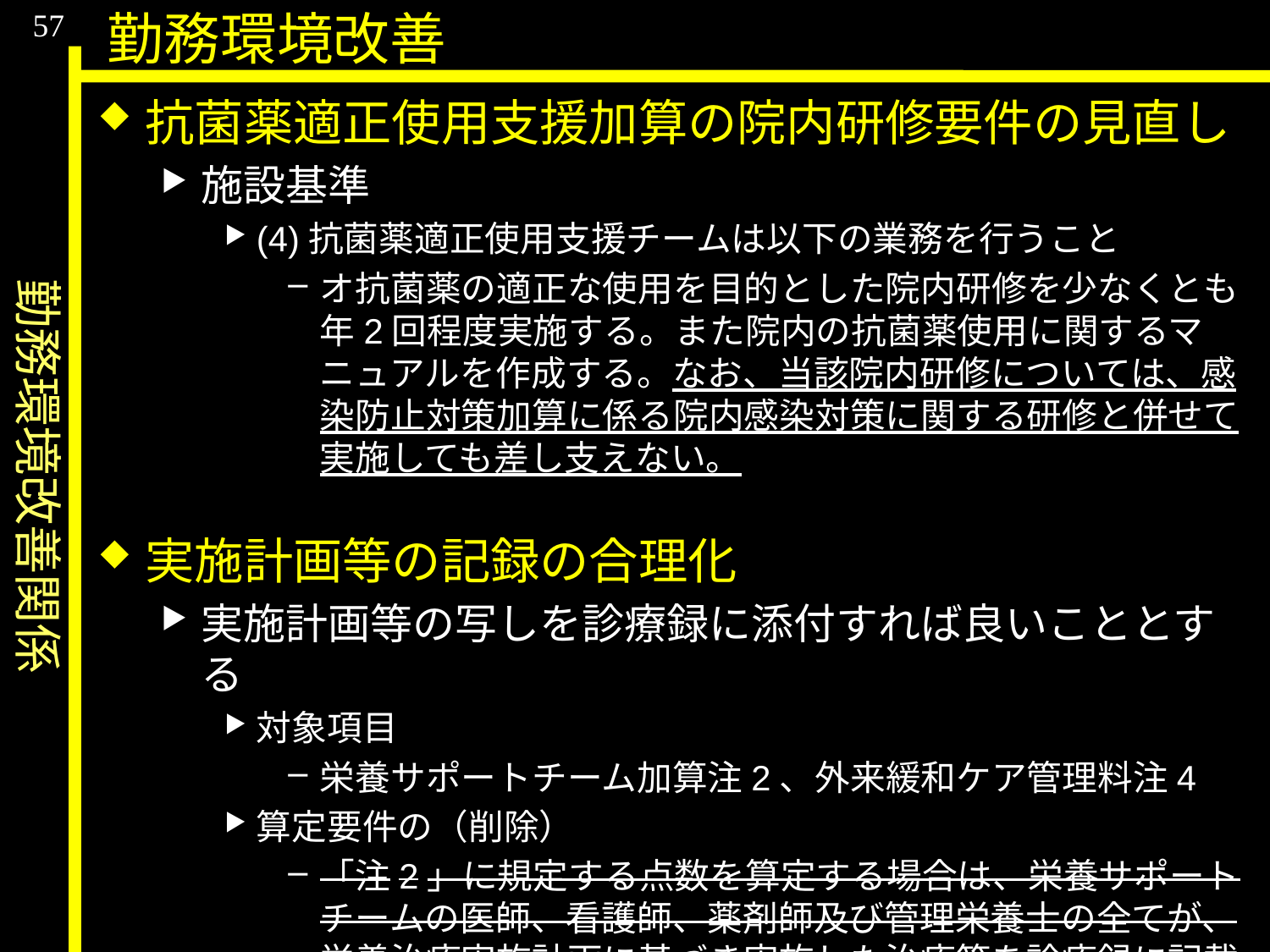

勤務環境改善関係
57
勤務環境改善

抗菌薬適正使用支援加算の院内研修要件の見直し
施設基準
(4)抗菌薬適正使用支援チームは以下の業務を行うこと
オ抗菌薬の適正な使用を目的とした院内研修を少なくとも年2回程度実施する。また院内の抗菌薬使用に関するマニュアルを作成する。なお、当該院内研修については、感染防止対策加算に係る院内感染対策に関する研修と併せて実施しても差し支えない。

実施計画等の記録の合理化
実施計画等の写しを診療録に添付すれば良いこととする
対象項目
栄養サポートチーム加算注2、外来緩和ケア管理料注4
算定要件の（削除）
「注2」に規定する点数を算定する場合は、栄養サポートチームの医師、看護師、薬剤師及び管理栄養士の全てが、栄養治療実施計画に基づき実施した治療等を診療録に記載すること